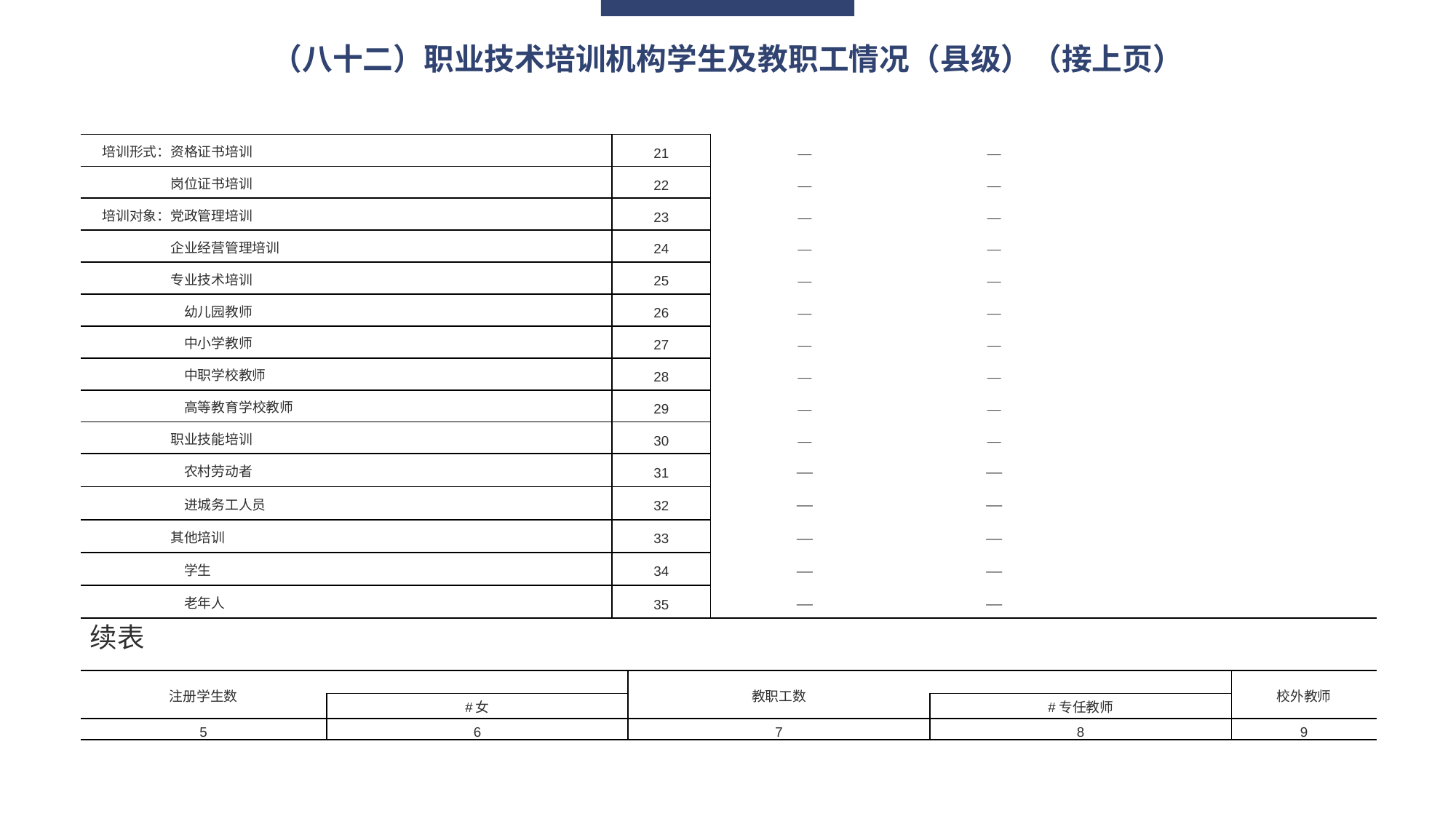

（八十二）职业技术培训机构学生及教职工情况（县级）（接上页）
| 培训形式：资格证书培训 | 21 | — | — |  |  |
| --- | --- | --- | --- | --- | --- |
| 岗位证书培训 | 22 | — | — |  |  |
| 培训对象：党政管理培训 | 23 | — | — |  |  |
| 企业经营管理培训 | 24 | — | — |  |  |
| 专业技术培训 | 25 | — | — |  |  |
| 幼儿园教师 | 26 | — | — |  |  |
| 中小学教师 | 27 | — | — |  |  |
| 中职学校教师 | 28 | — | — |  |  |
| 高等教育学校教师 | 29 | — | — |  |  |
| 职业技能培训 | 30 | — | — |  |  |
| 农村劳动者 | 31 | — | — |  |  |
| 进城务工人员 | 32 | — | — |  |  |
| 其他培训 | 33 | — | — |  |  |
| 学生 | 34 | — | — |  |  |
| 老年人 | 35 | — | — |  |  |
续表
| 注册学生数 |  | 教职工数 |  | 校外教师 |
| --- | --- | --- | --- | --- |
|  | #女 |  | #专任教师 |  |
| 5 | 6 | 7 | 8 | 9 |